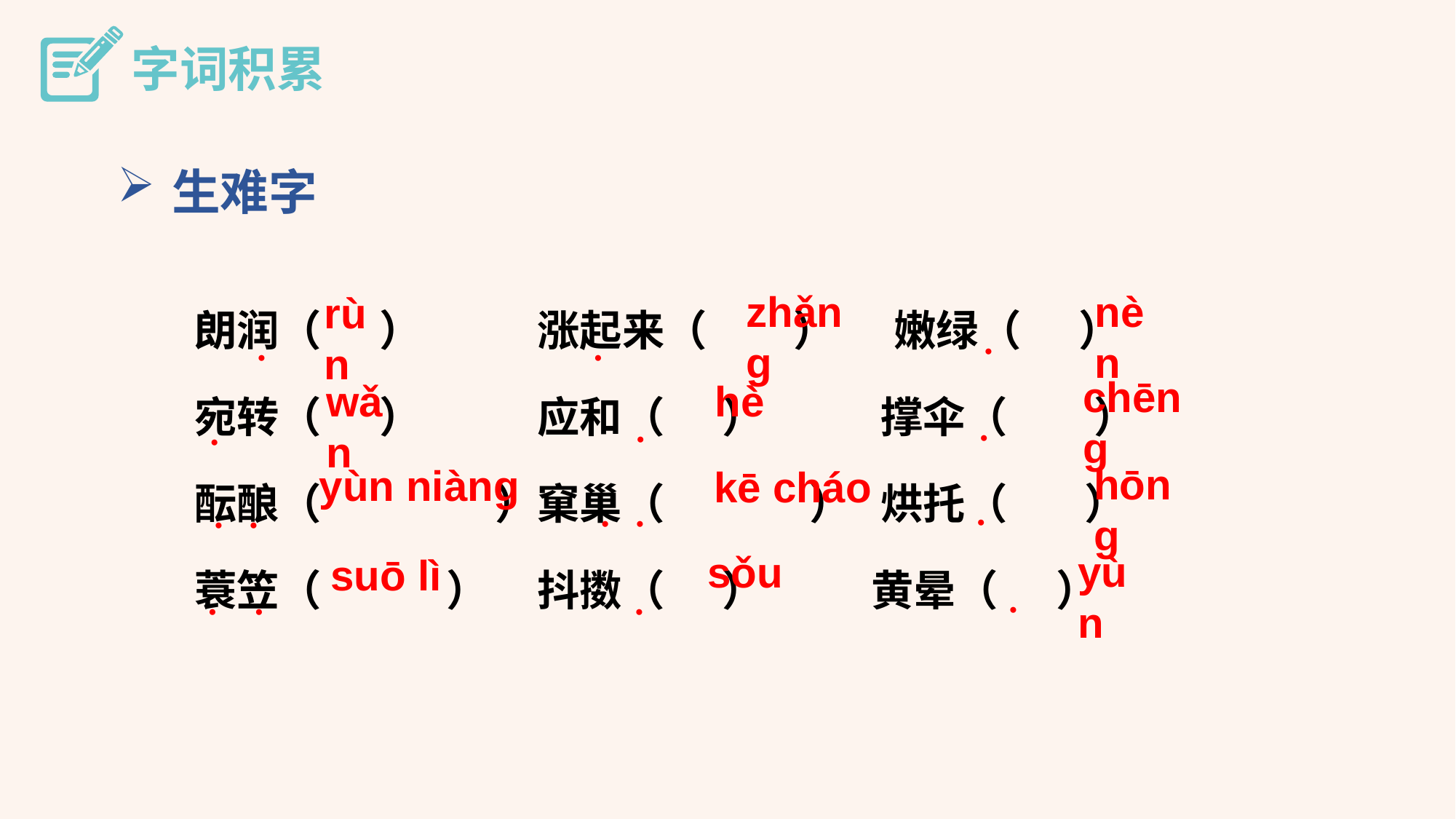

字词积累
生难字
朗润（      ）            涨起来（         ）      嫩绿（      ）
宛转（      ）            应和（      ）            撑伞（         ）
酝酿（                  ）窠巢（               ）   烘托（        ）
蓑笠（             ）     抖擞（      ）           黄晕（      ）
zhǎnɡ
nèn
rùn
●
●
●
chēnɡ
wǎn
hè
●
●
●
hōnɡ
 yùn niànɡ
kē cháo
●
●       ●
●       ●
yùn
sǒu
suō lì
●
●
●
●